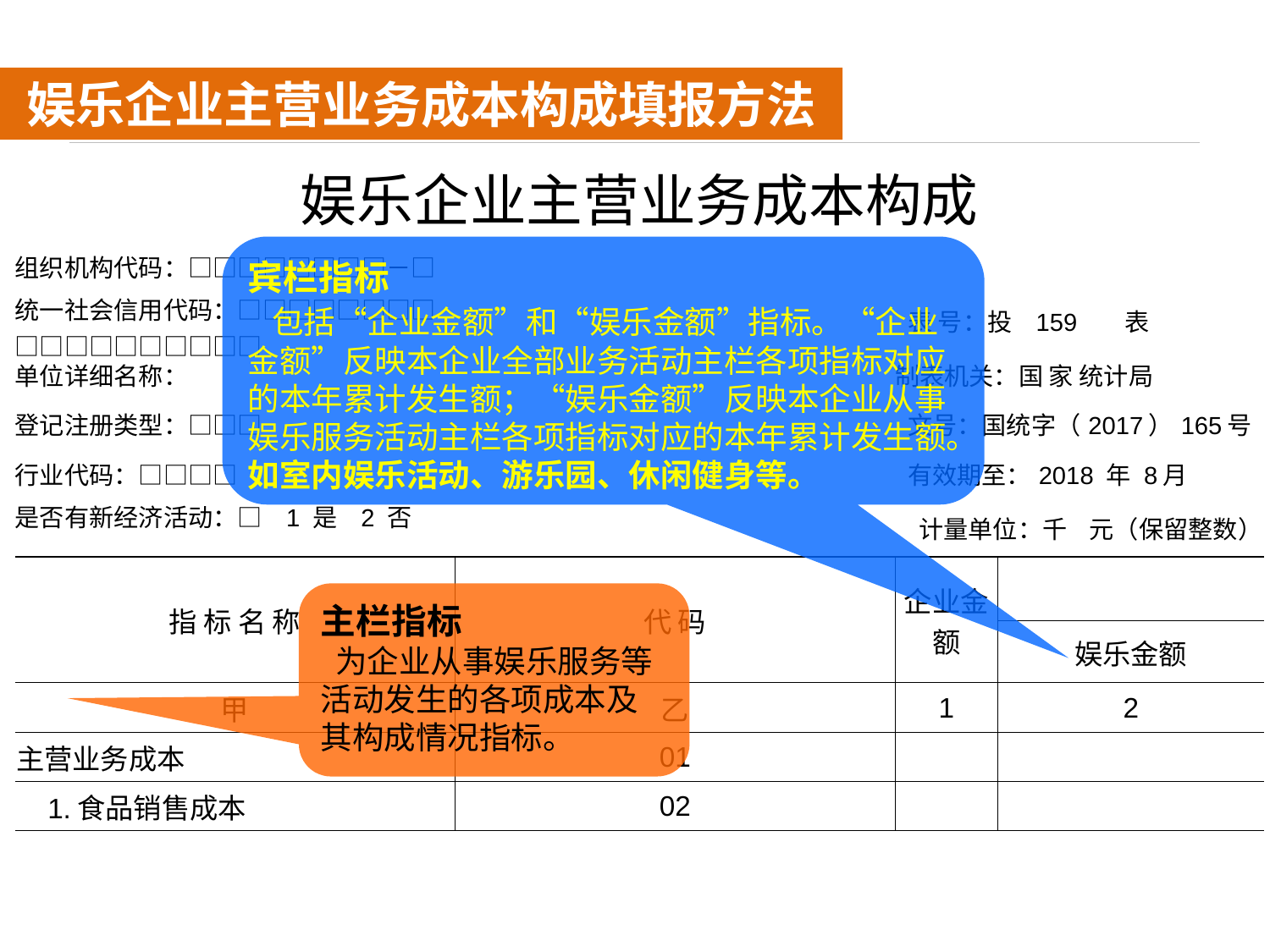

娱乐企业主营业务成本构成填报方法

| 娱乐企业主营业务成本构成 |  |  |  |
| --- | --- | --- | --- |
| 组织机构代码：□□□□□□□□－□ |  |  |  |
| 统一社会信用代码：□□□□□□□□□□□□□□□□□□ |  | 表 号：投 159 表 |  |
| 单位详细名称： |  | 制表机关：国 家 统计局 |  |
| 登记注册类型：□□□ |  | 文号：国统字（2017）165号 |  |
| 行业代码：□□□□ |  | 有效期至：2018 年 8月 |  |
| 是否有新经济活动：□ 1 是 2 否 |  | 计量单位：千 元（保留整数） |  |
| 指 标 名 称 | 代 码 | 企业金额 |  |
|  |  |  | 娱乐金额 |
| 甲 | 乙 | 1 | 2 |
| 主营业务成本 | 01 |  |  |
| 1.食品销售成本 | 02 |  |  |
宾栏指标
  包括“企业金额”和“娱乐金额”指标。“企业金额”反映本企业全部业务活动主栏各项指标对应的本年累计发生额；“娱乐金额”反映本企业从事娱乐服务活动主栏各项指标对应的本年累计发生额。如室内娱乐活动、游乐园、休闲健身等。
主栏指标
 为企业从事娱乐服务等活动发生的各项成本及其构成情况指标。